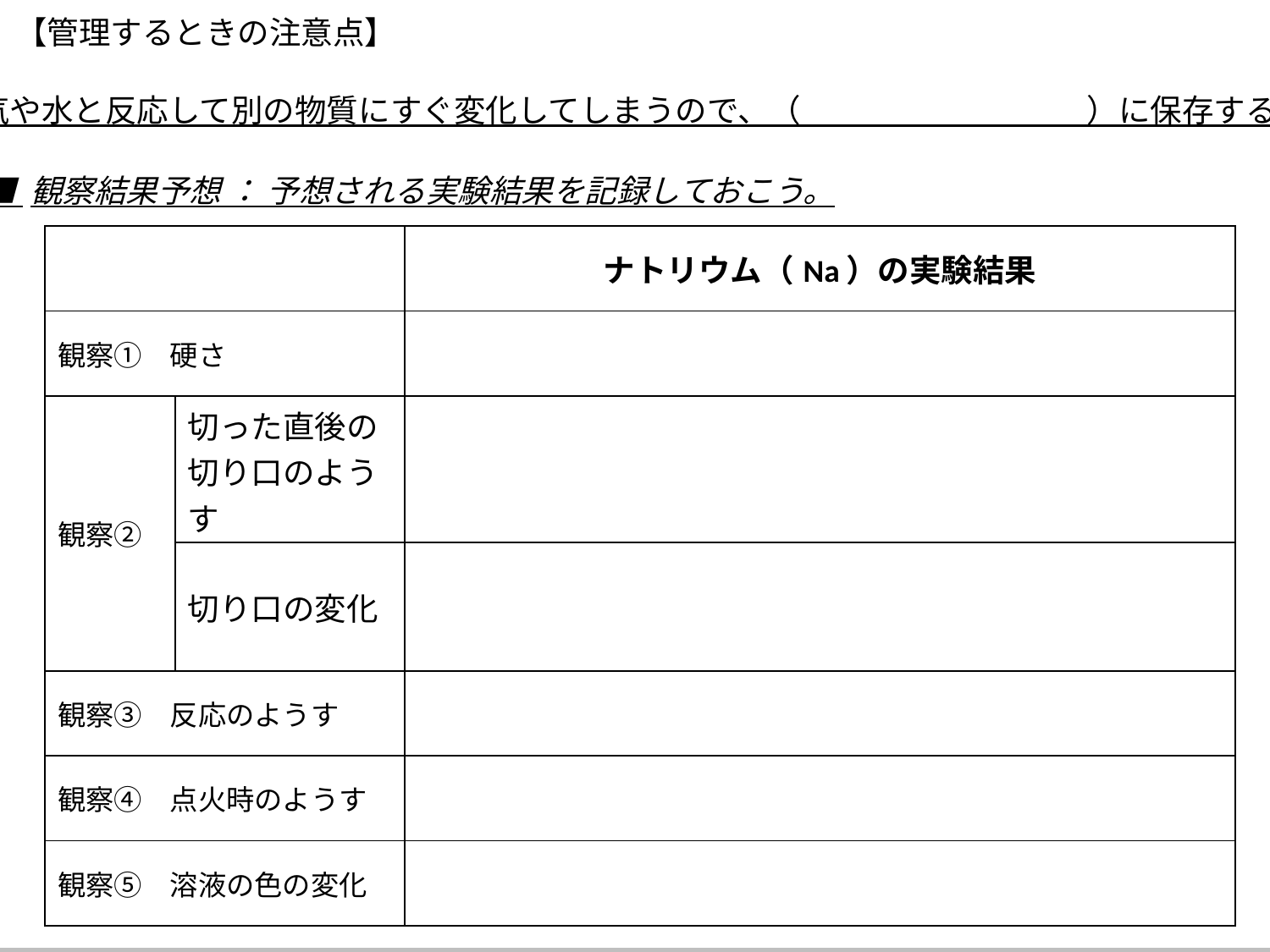

【管理するときの注意点】
空気や水と反応して別の物質にすぐ変化してしまうので、（　　　　　　　　　）に保存する。
■ 観察結果予想 ： 予想される実験結果を記録しておこう。
|  |  | ナトリウム（Na）の実験結果 |
| --- | --- | --- |
| 観察①　硬さ |  |  |
| 観察② | 切った直後の 切り口のようす |  |
|  | 切り口の変化 |  |
| 観察③　反応のようす |  |  |
| 観察④　点火時のようす |  |  |
| 観察⑤　溶液の色の変化 |  |  |